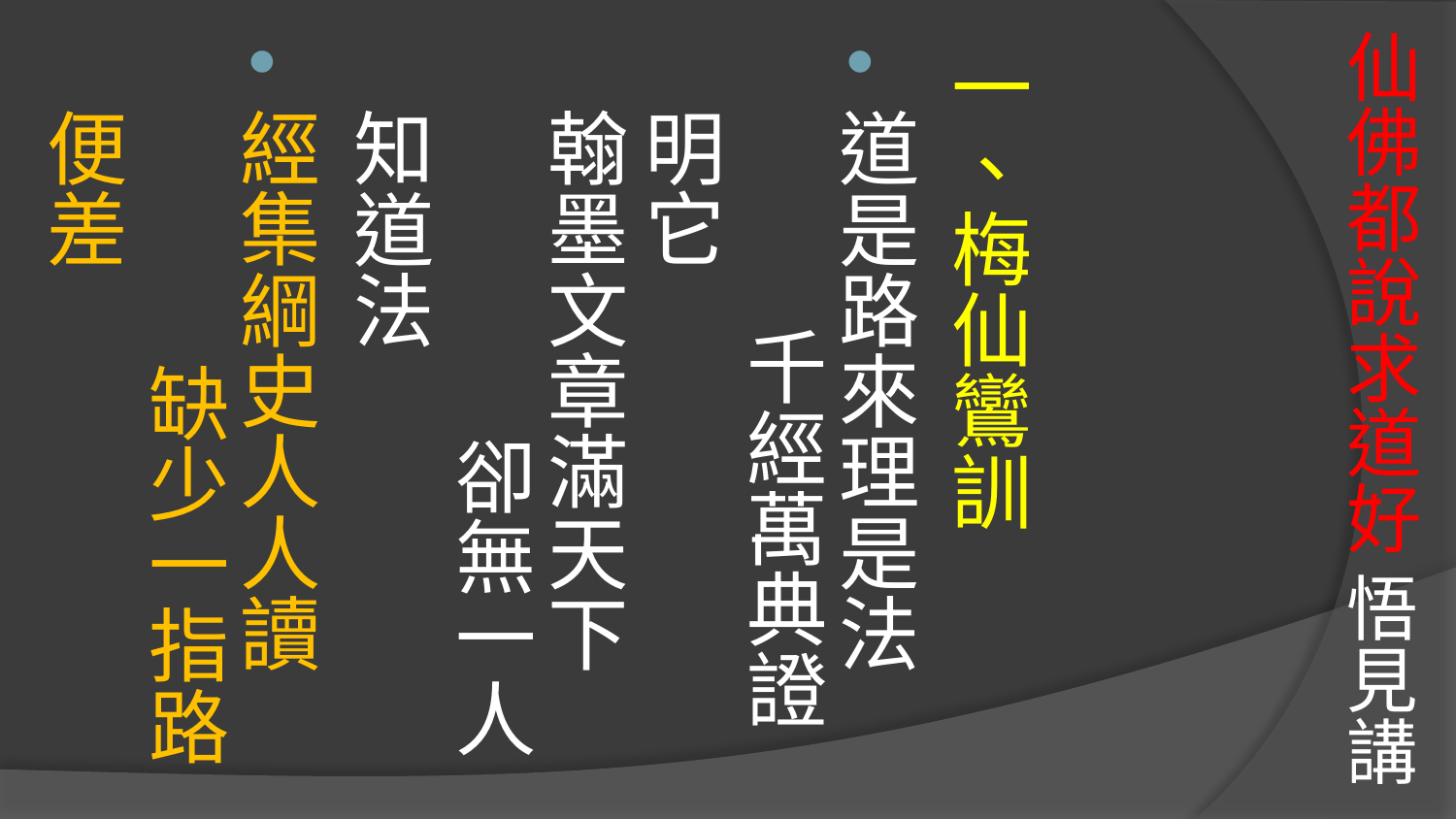

# 仙佛都說求道好 悟見講
一、梅仙鸞訓
道是路來理是法                  千經萬典證明它
翰墨文章滿天下                        卻無一人知道法
經集綱史人人讀                    缺少一指路便差